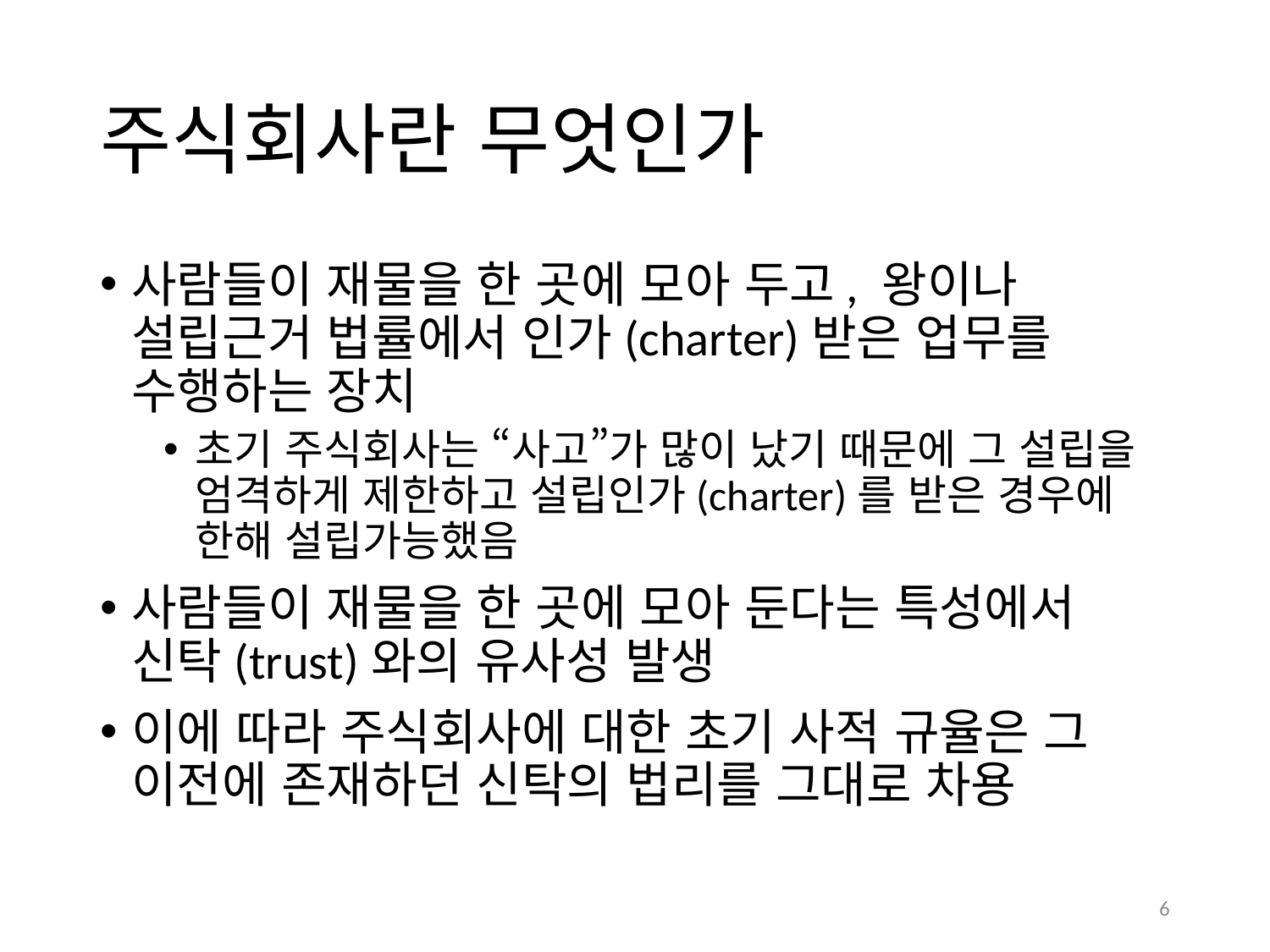

# 주식회사란 무엇인가
사람들이 재물을 한 곳에 모아 두고, 왕이나 설립근거 법률에서 인가(charter)받은 업무를 수행하는 장치
초기 주식회사는 “사고”가 많이 났기 때문에 그 설립을 엄격하게 제한하고 설립인가(charter)를 받은 경우에 한해 설립가능했음
사람들이 재물을 한 곳에 모아 둔다는 특성에서 신탁(trust)와의 유사성 발생
이에 따라 주식회사에 대한 초기 사적 규율은 그 이전에 존재하던 신탁의 법리를 그대로 차용
6